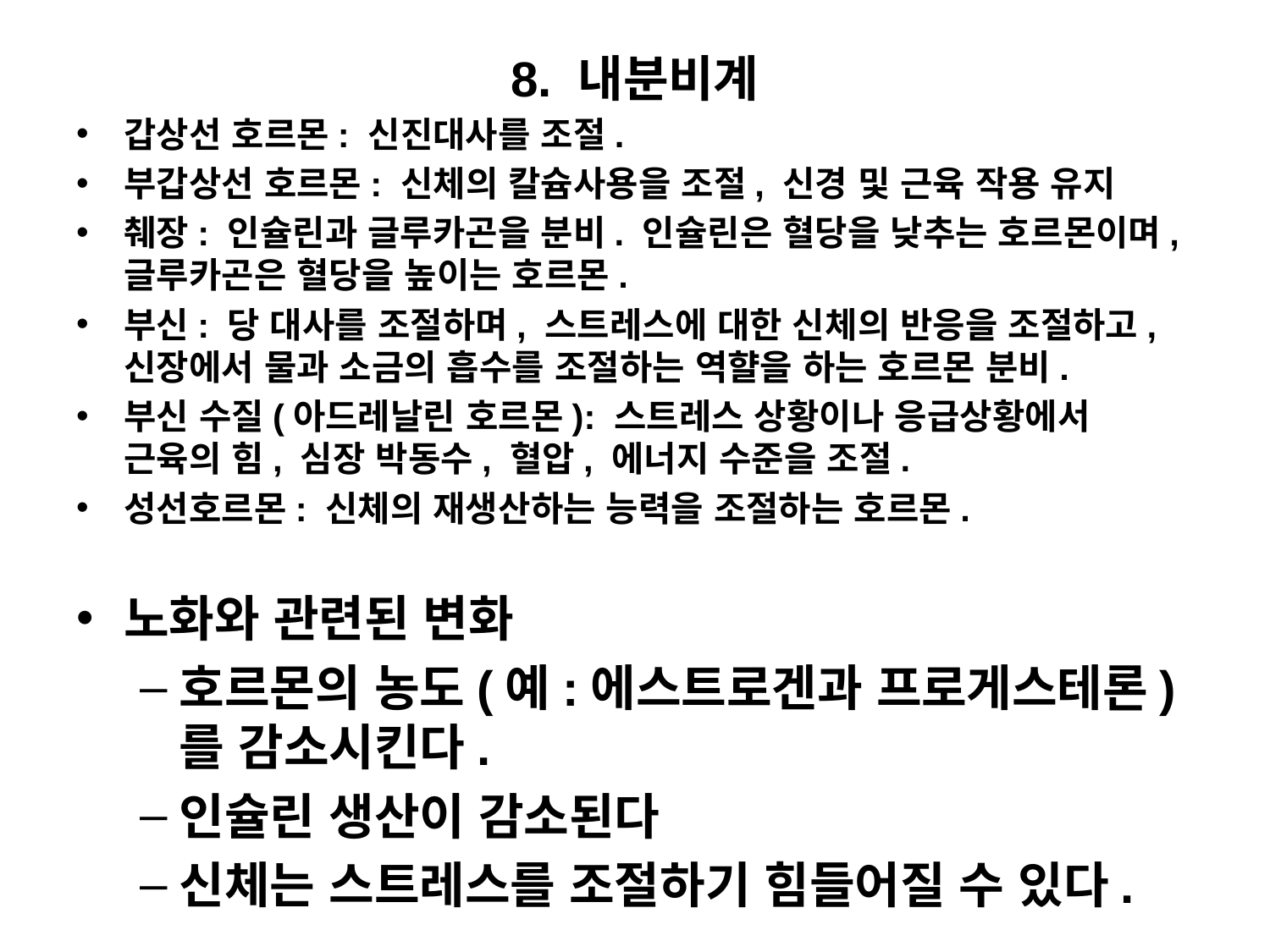

# 8. 내분비계
갑상선 호르몬: 신진대사를 조절.
부갑상선 호르몬: 신체의 칼슘사용을 조절, 신경 및 근육 작용 유지
췌장: 인슐린과 글루카곤을 분비. 인슐린은 혈당을 낮추는 호르몬이며, 글루카곤은 혈당을 높이는 호르몬.
부신: 당 대사를 조절하며, 스트레스에 대한 신체의 반응을 조절하고, 신장에서 물과 소금의 흡수를 조절하는 역햘을 하는 호르몬 분비.
부신 수질(아드레날린 호르몬): 스트레스 상황이나 응급상황에서 근육의 힘, 심장 박동수, 혈압, 에너지 수준을 조절.
성선호르몬: 신체의 재생산하는 능력을 조절하는 호르몬.

노화와 관련된 변화
호르몬의 농도(예:에스트로겐과 프로게스테론)를 감소시킨다.
인슐린 생산이 감소된다
신체는 스트레스를 조절하기 힘들어질 수 있다.